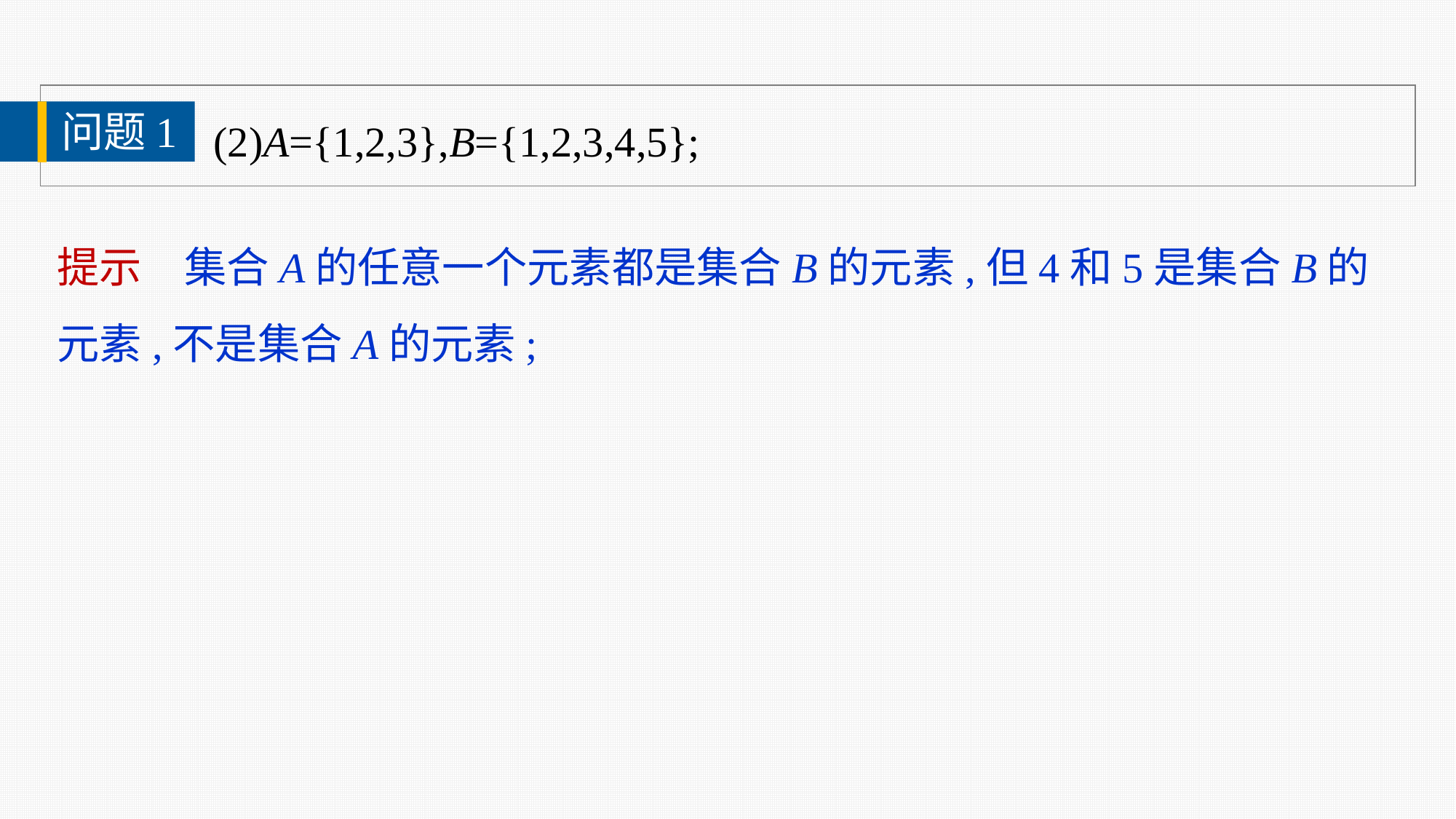

(2)A={1,2,3},B={1,2,3,4,5};

问题1

提示　集合A的任意一个元素都是集合B的元素,但4和5是集合B的元素,不是集合A的元素;